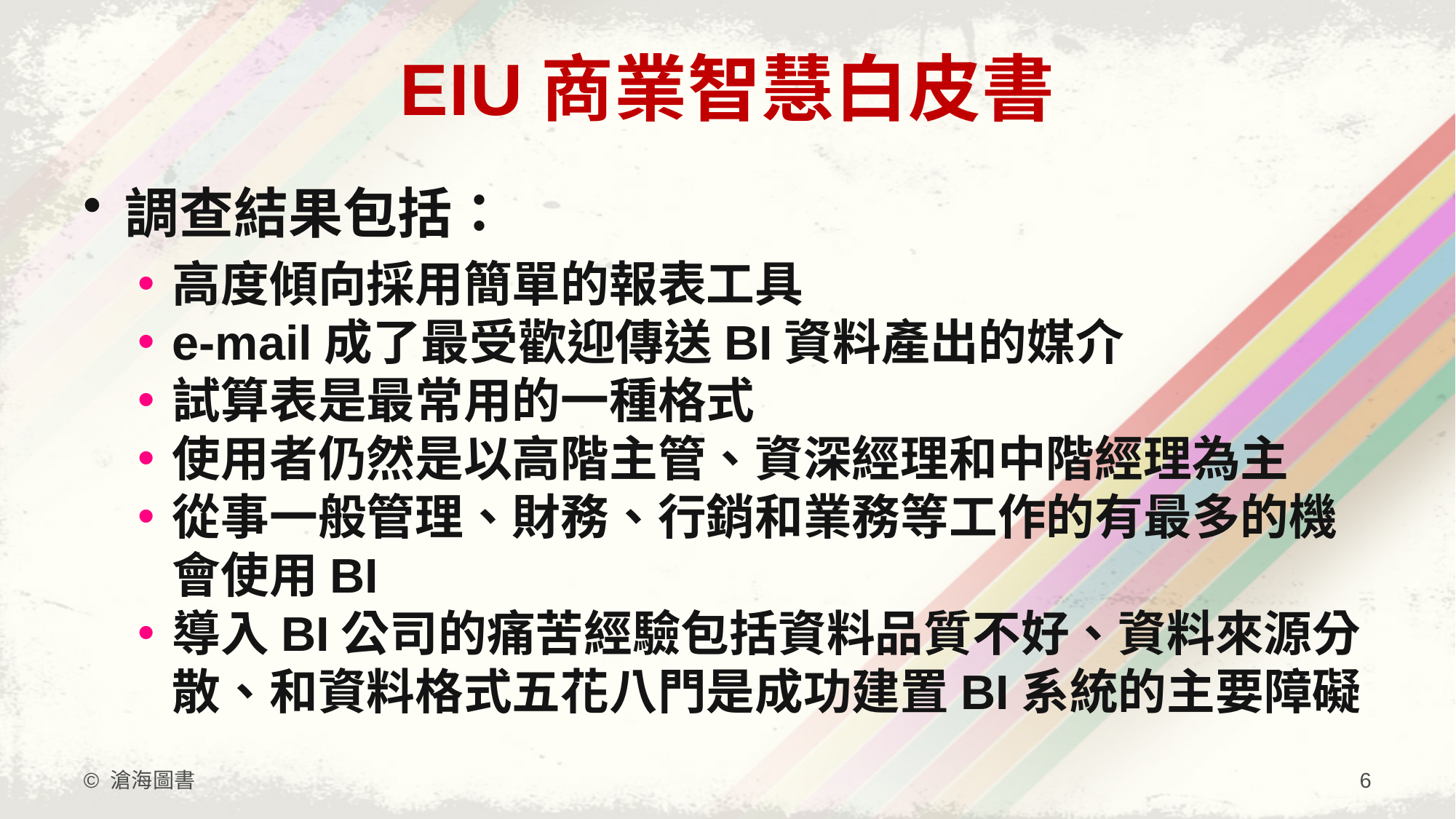

# EIU商業智慧白皮書
調查結果包括：
高度傾向採用簡單的報表工具
e-mail成了最受歡迎傳送BI資料產出的媒介
試算表是最常用的一種格式
使用者仍然是以高階主管、資深經理和中階經理為主
從事一般管理、財務、行銷和業務等工作的有最多的機會使用BI
導入BI公司的痛苦經驗包括資料品質不好、資料來源分散、和資料格式五花八門是成功建置BI系統的主要障礙
© 滄海圖書
6